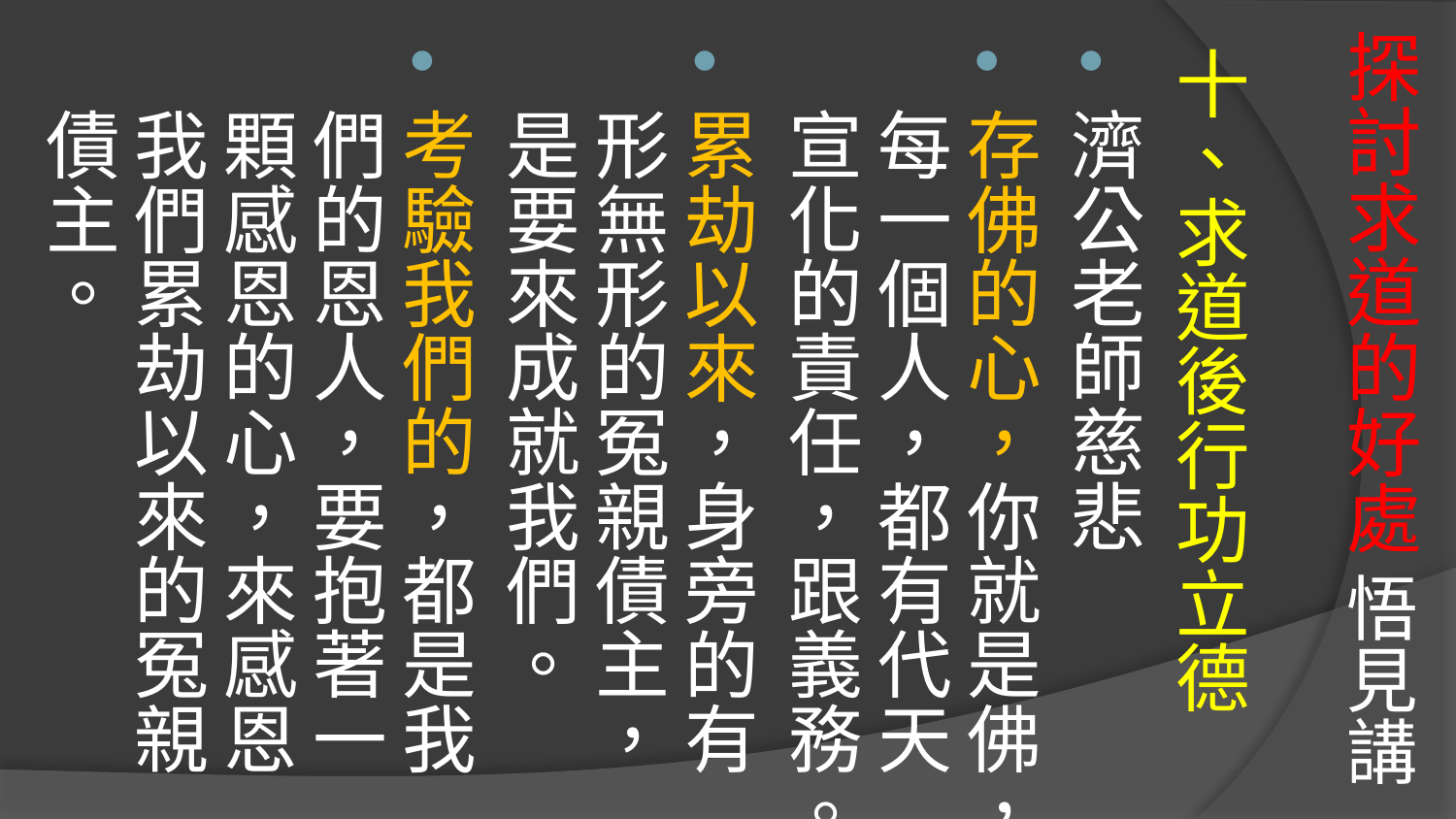

# 探討求道的好處 悟見講
十、求道後行功立德
濟公老師慈悲
存佛的心，你就是佛，每一個人，都有代天宣化的責任，跟義務。
累劫以來，身旁的有形無形的冤親債主，是要來成就我們。
考驗我們的，都是我們的恩人，要抱著一顆感恩的心，來感恩我們累劫以來的冤親債主。